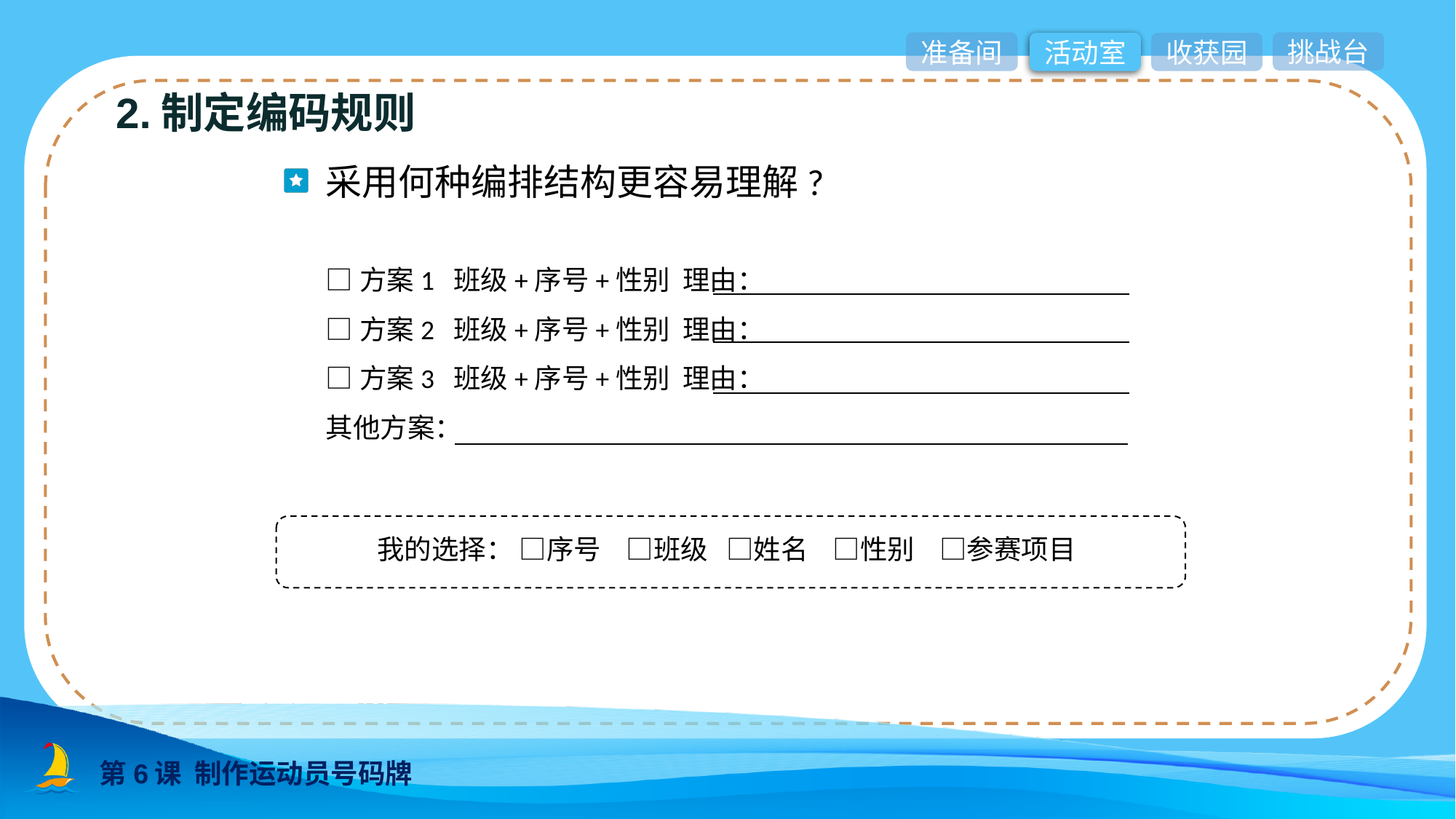

2.制定编码规则

 采用何种编排结构更容易理解?
□方案1  班级+序号+性别  理由：
□方案2  班级+序号+性别  理由：
□方案3  班级+序号+性别  理由：
其他方案：

我的选择： □序号    □班级   □姓名    □性别    □参赛项目